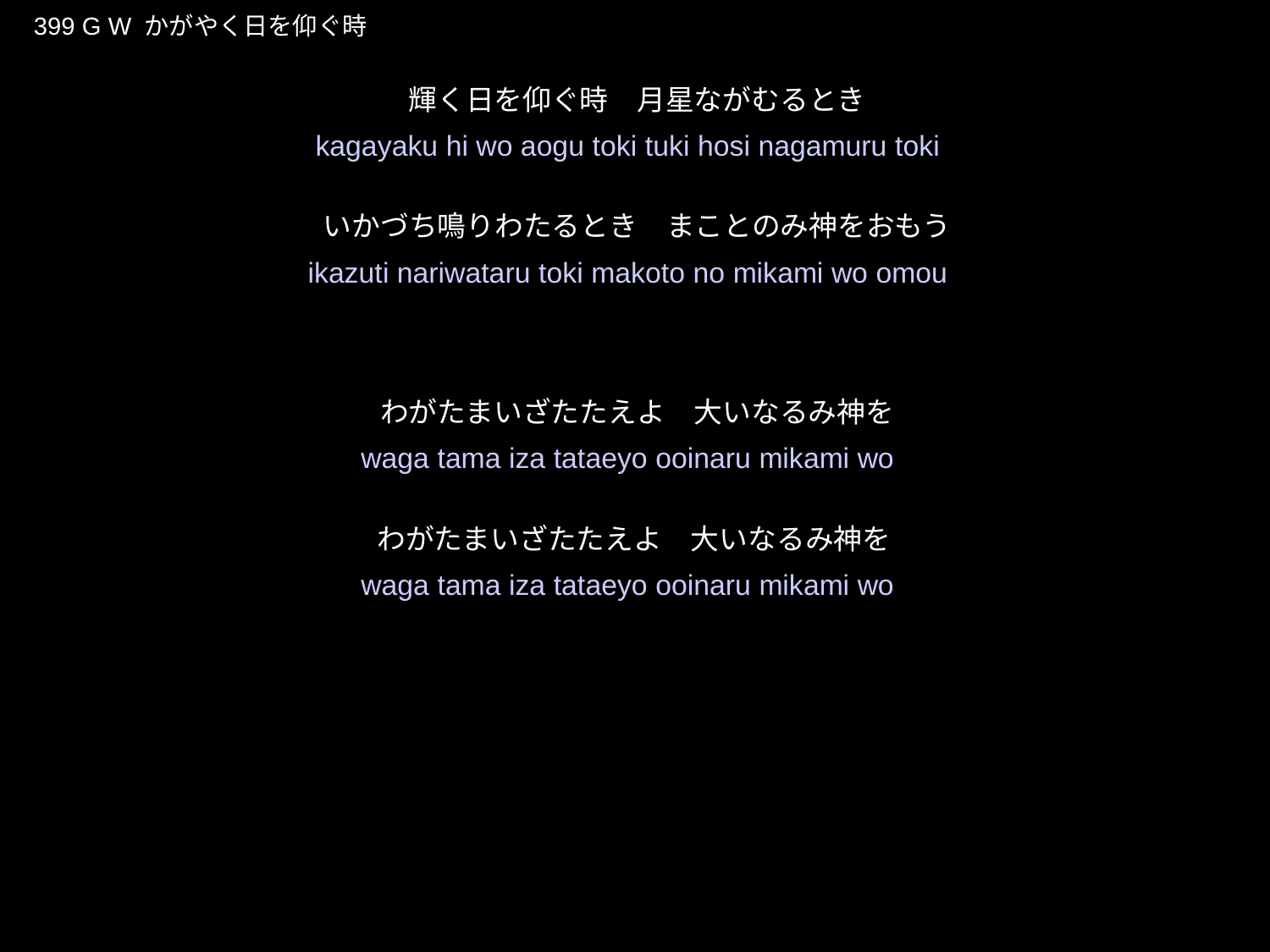

かがやくひをあおぐとき
★W
399 G W かがやく日を仰ぐ時
輝く日を仰ぐ時　月星ながむるとき
いかづち鳴りわたるとき　まことのみ神をおもう
わがたまいざたたえよ　大いなるみ神を
わがたまいざたたえよ　大いなるみ神を
★５
kagayaku hi wo aogu toki tuki hosi nagamuru toki
ikazuti nariwataru toki makoto no mikami wo omou
waga tama iza tataeyo ooinaru mikami wo
waga tama iza tataeyo ooinaru mikami wo